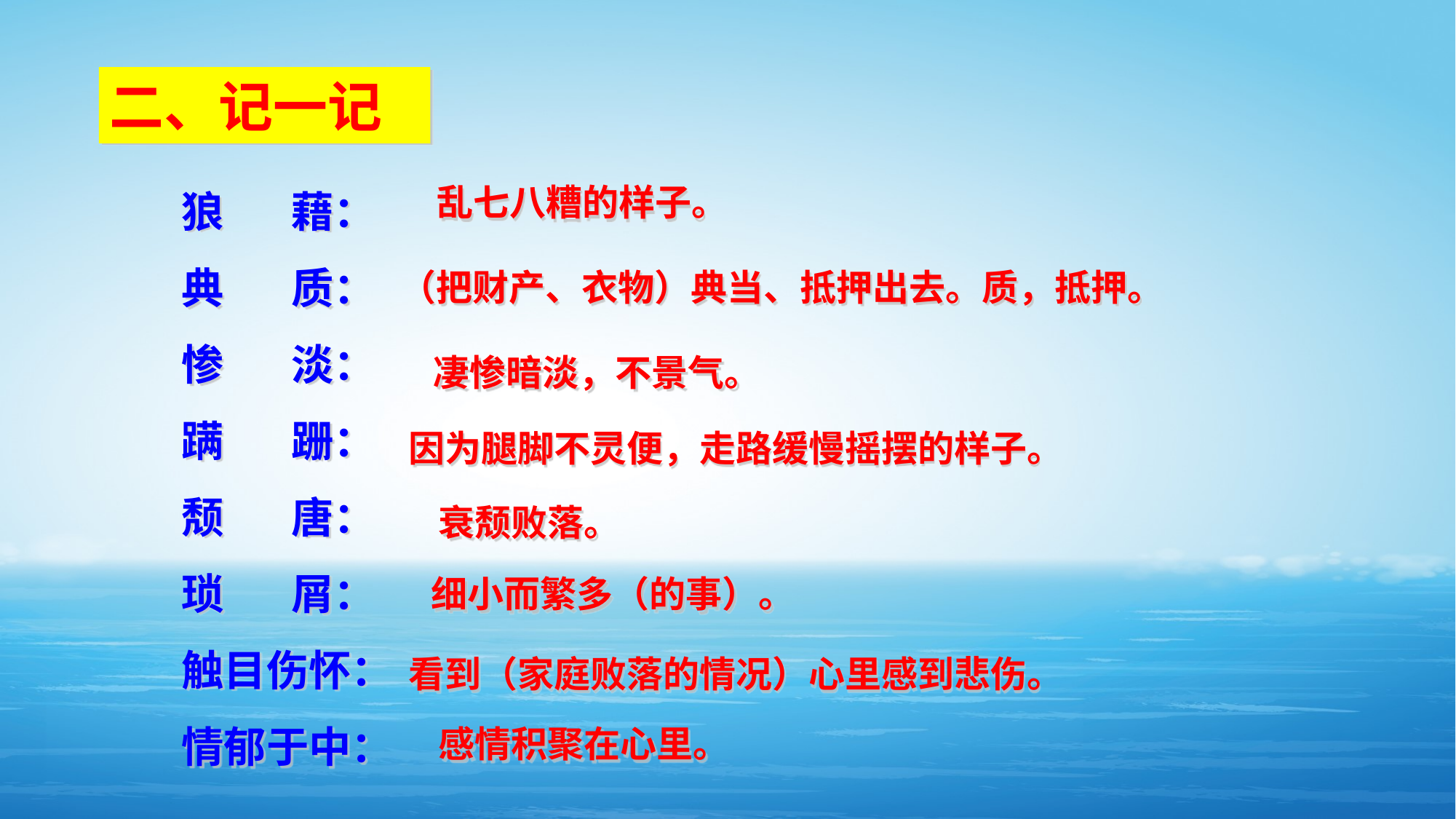

二、记一记
狼       藉：
典       质：
惨       淡：
蹒       跚：
颓       唐：
琐       屑：
触目伤怀：
情郁于中：
乱七八糟的样子。
（把财产、衣物）典当、抵押出去。质，抵押。
凄惨暗淡，不景气。
因为腿脚不灵便，走路缓慢摇摆的样子。
衰颓败落。
细小而繁多（的事）。
看到（家庭败落的情况）心里感到悲伤。
感情积聚在心里。